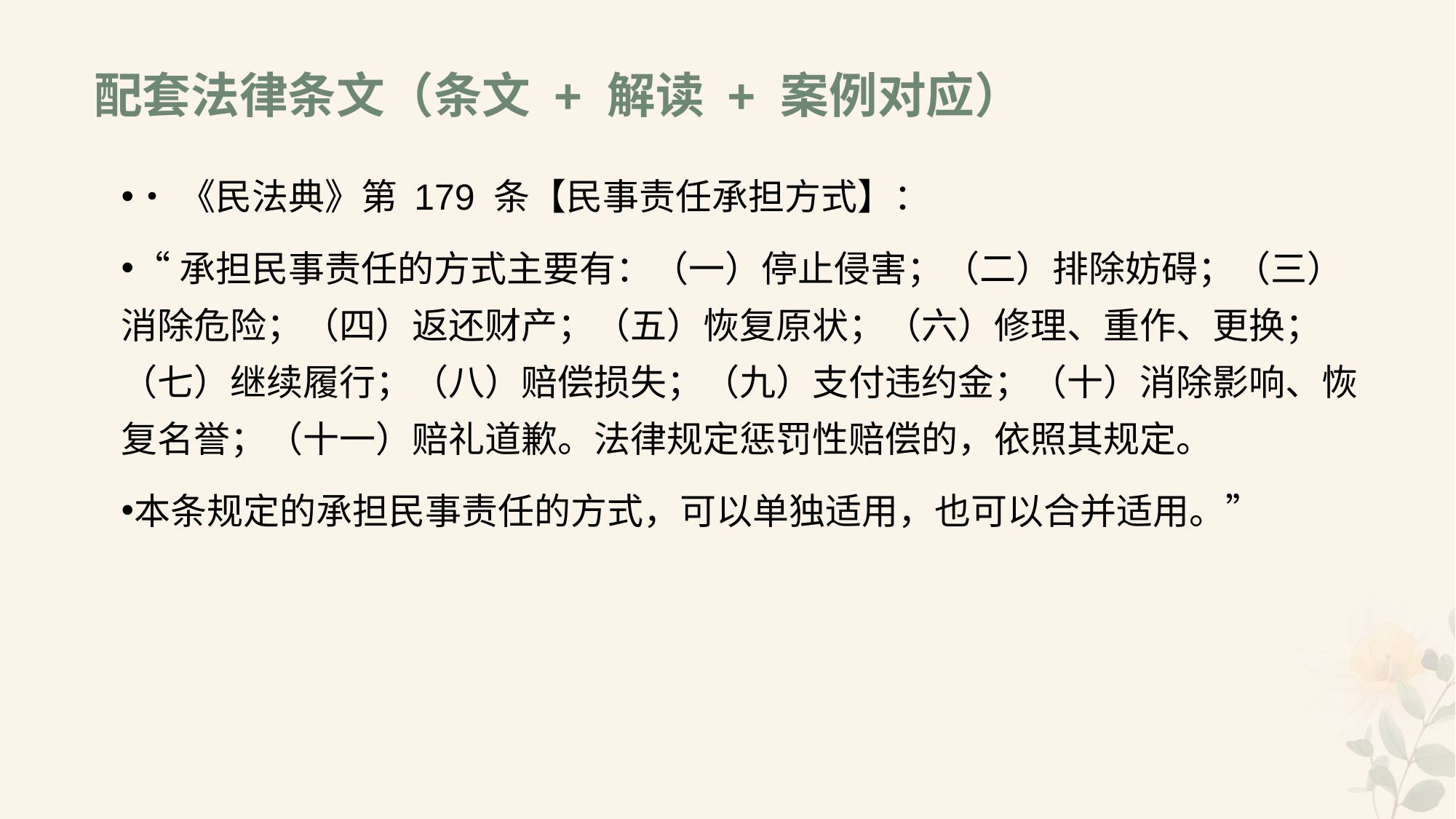

# 配套法律条文（条文 + 解读 + 案例对应）
•《民法典》第 179 条【民事责任承担方式】：
“承担民事责任的方式主要有：（一）停止侵害；（二）排除妨碍；（三）消除危险；（四）返还财产；（五）恢复原状；（六）修理、重作、更换；（七）继续履行；（八）赔偿损失；（九）支付违约金；（十）消除影响、恢复名誉；（十一）赔礼道歉。法律规定惩罚性赔偿的，依照其规定。
本条规定的承担民事责任的方式，可以单独适用，也可以合并适用。”